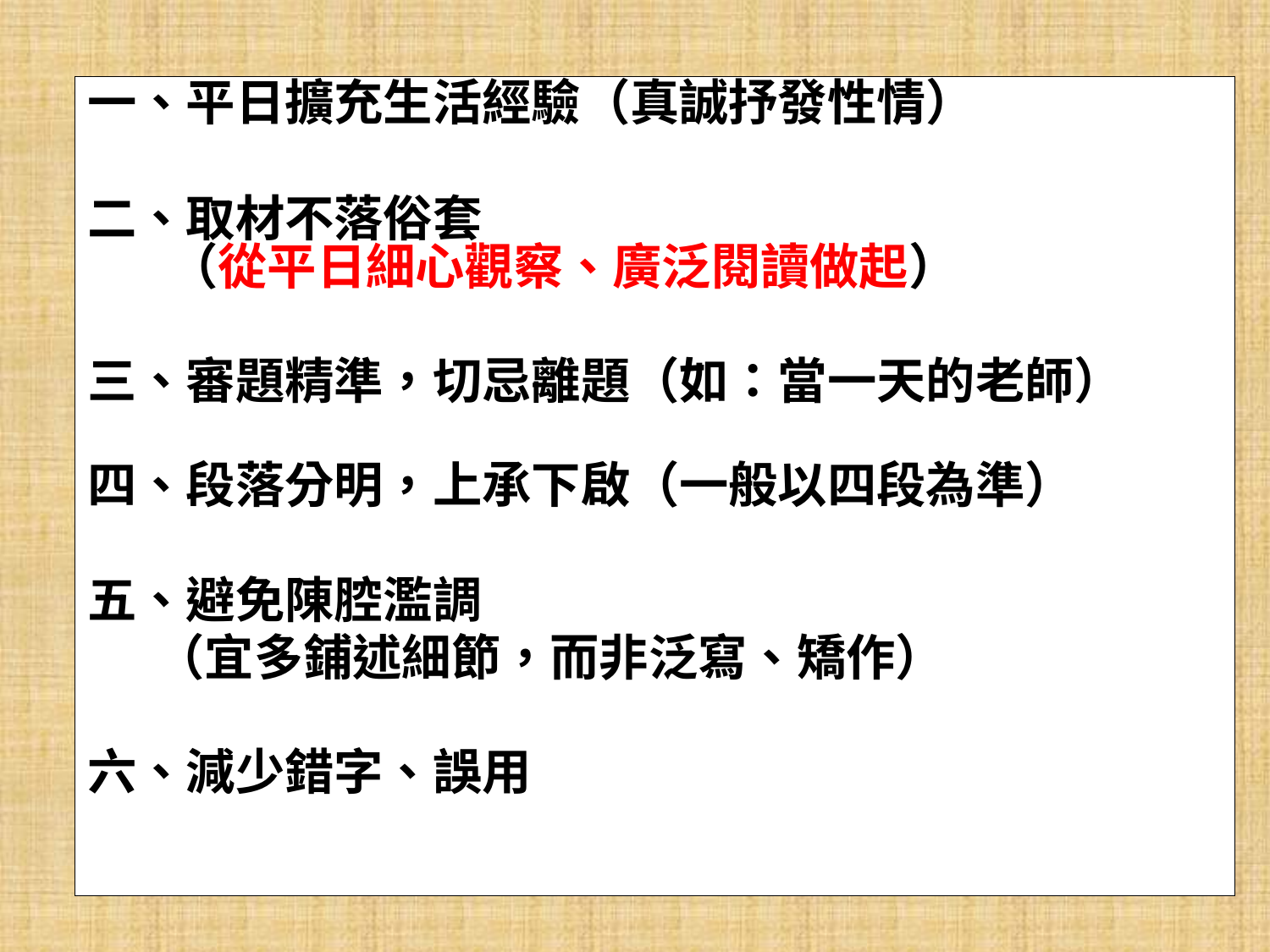

一、平日擴充生活經驗（真誠抒發性情）
二、取材不落俗套
   （從平日細心觀察、廣泛閱讀做起）

三、審題精準，切忌離題（如：當一天的老師）
四、段落分明，上承下啟（一般以四段為準）

五、避免陳腔濫調
     （宜多鋪述細節，而非泛寫、矯作）

六、減少錯字、誤用